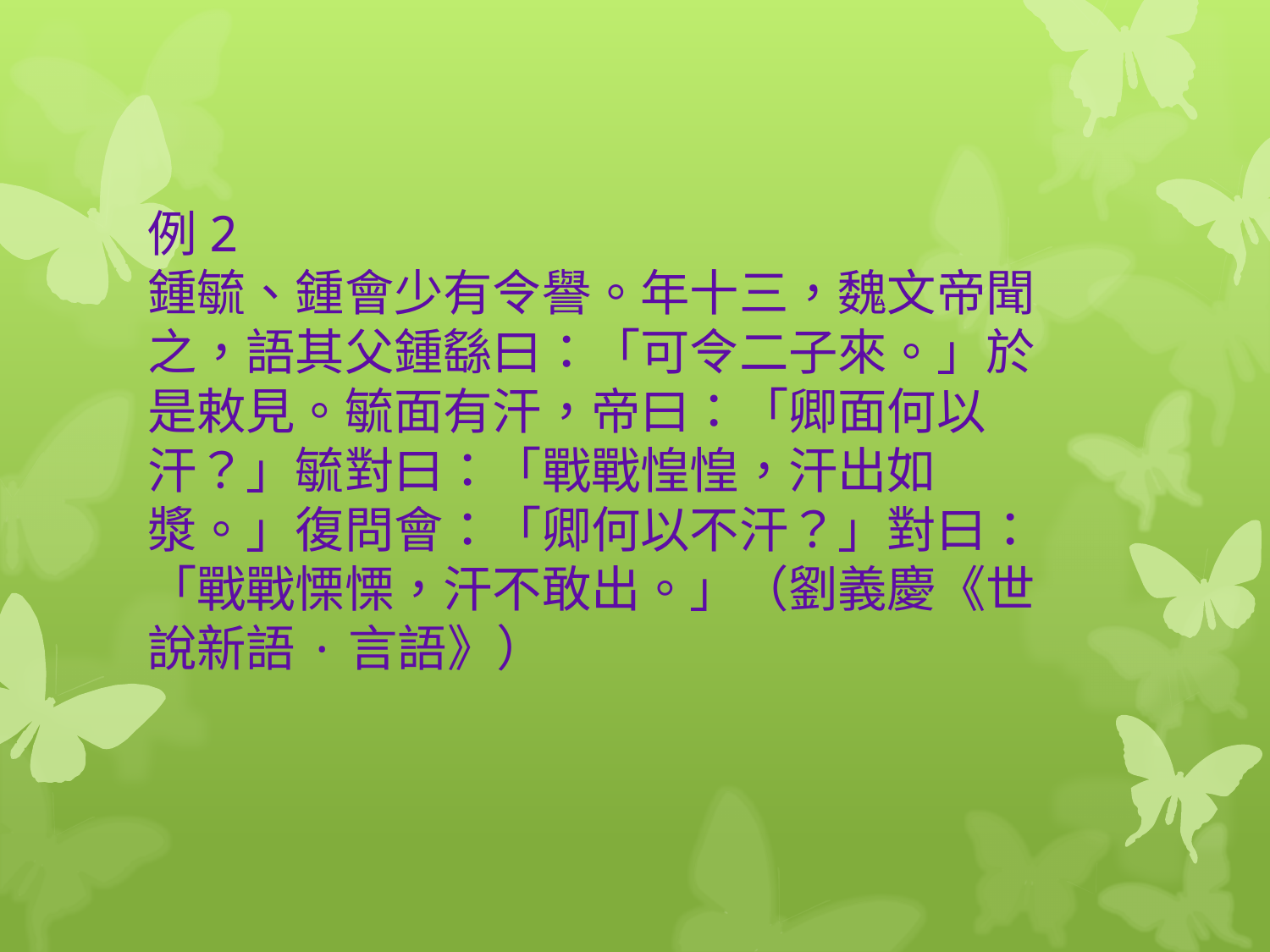

例2
鍾毓、鍾會少有令譽。年十三，魏文帝聞之，語其父鍾繇曰：「可令二子來。」於是敕見。毓面有汗，帝曰：「卿面何以汗？」毓對曰：「戰戰惶惶，汗出如漿。」復問會：「卿何以不汗？」對曰：「戰戰慄慄，汗不敢出。」（劉義慶《世說新語·言語》）